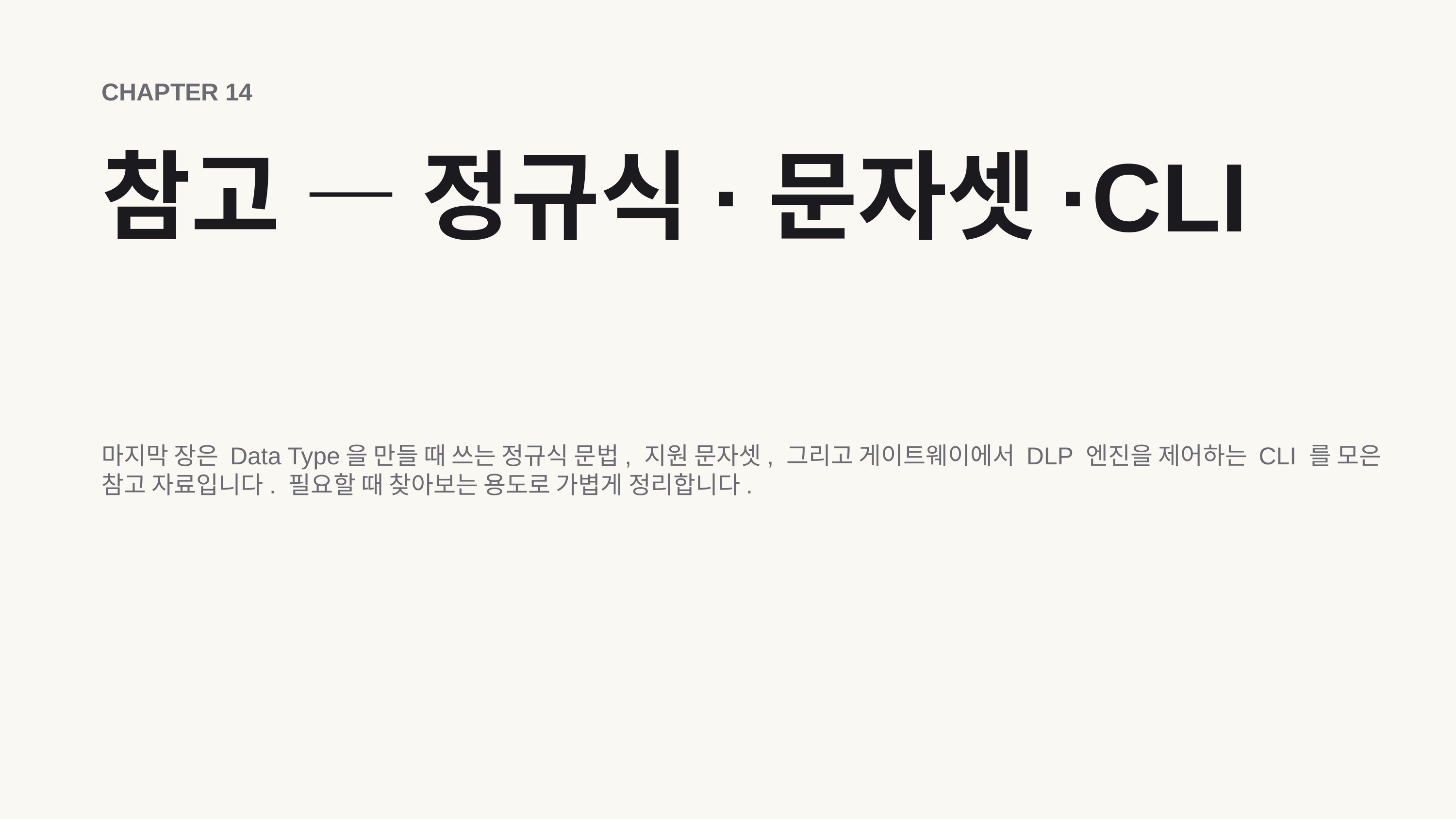

CHAPTER 14
참고 — 정규식·문자셋·CLI
마지막 장은 Data Type을 만들 때 쓰는 정규식 문법, 지원 문자셋, 그리고 게이트웨이에서 DLP 엔진을 제어하는 CLI 를 모은 참고 자료입니다. 필요할 때 찾아보는 용도로 가볍게 정리합니다.